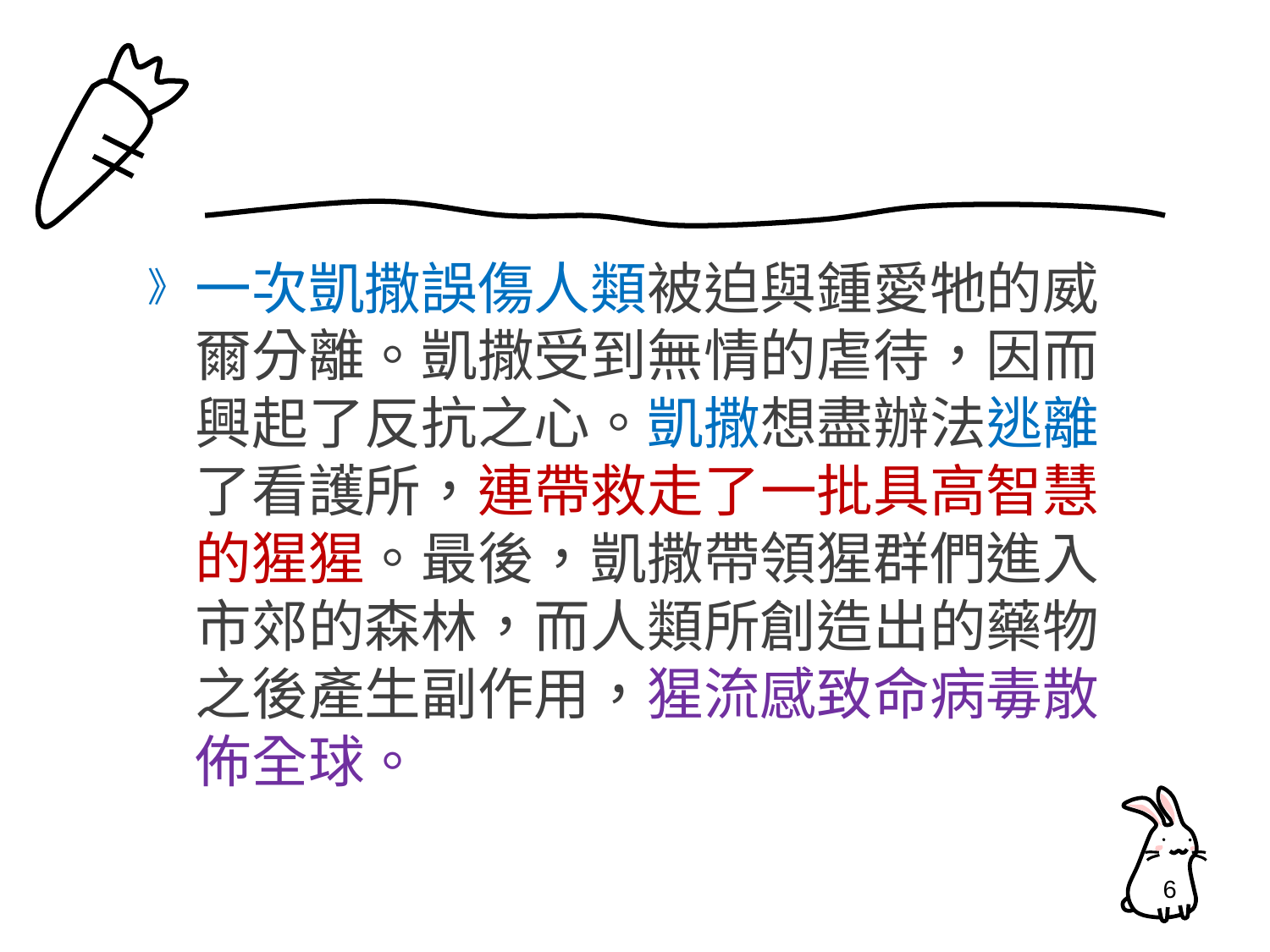

# 一次凱撒誤傷人類被迫與鍾愛牠的威爾分離。凱撒受到無情的虐待，因而興起了反抗之心。凱撒想盡辦法逃離了看護所，連帶救走了一批具高智慧的猩猩。最後，凱撒帶領猩群們進入市郊的森林，而人類所創造出的藥物之後產生副作用，猩流感致命病毒散佈全球。
6